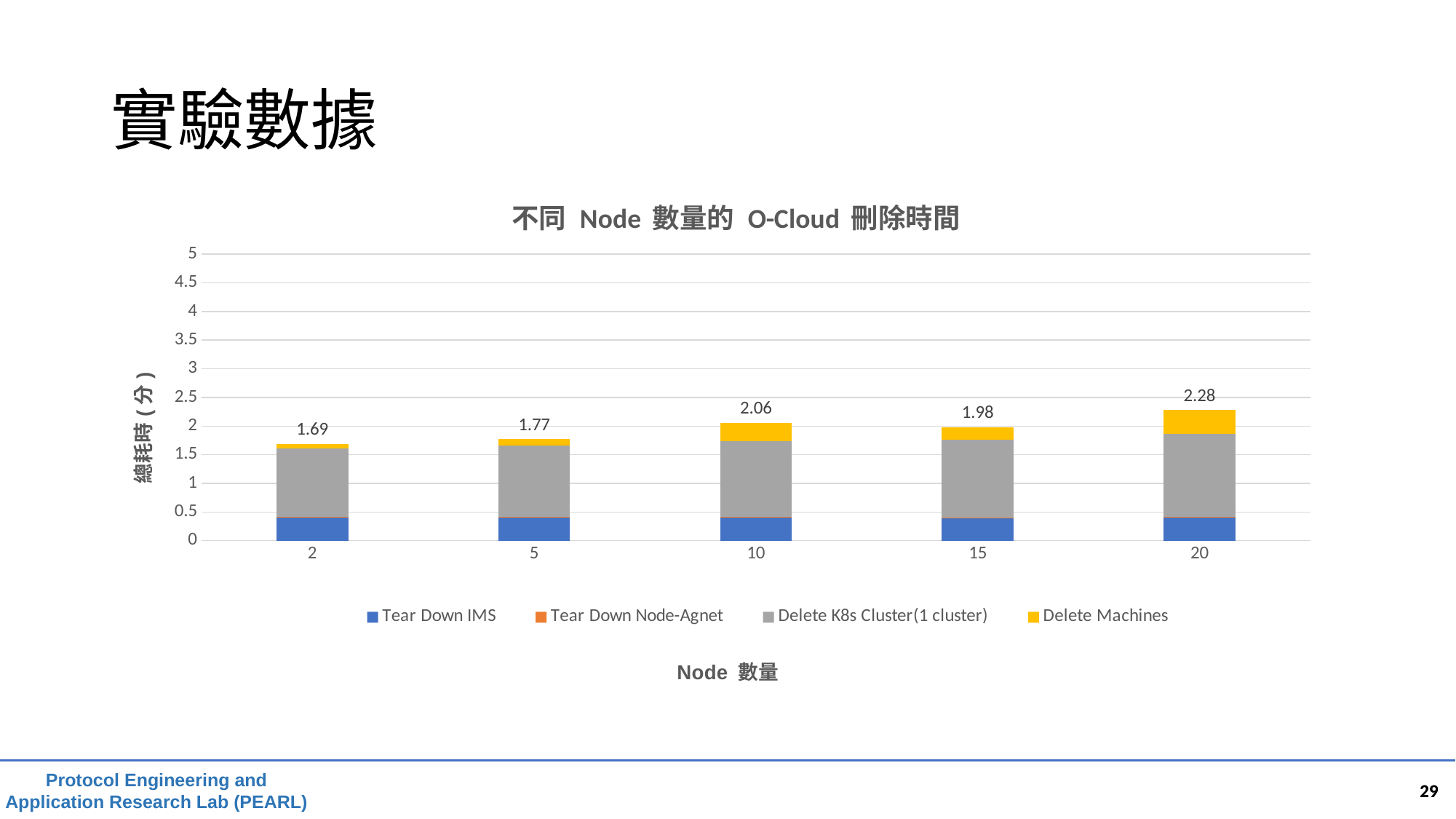

# 實驗數據

### Chart: 不同 Node 數量的 O-Cloud 刪除時間

| Category | Tear Down IMS | Tear Down Node-Agnet | Delete K8s Cluster(1 cluster) | Delete Machines | Total |
|---|---|---|---|---|---|
| 2 | 0.4 | 0.01 | 1.2 | 0.08 | 1.69 |
| 5 | 0.4 | 0.01 | 1.25 | 0.11 | 1.7700000000000002 |
| 10 | 0.4 | 0.01 | 1.32 | 0.33 | 2.06 |
| 15 | 0.39 | 0.01 | 1.36 | 0.22 | 1.9800000000000002 |
| 20 | 0.4 | 0.01 | 1.46 | 0.41 | 2.2800000000000002 |